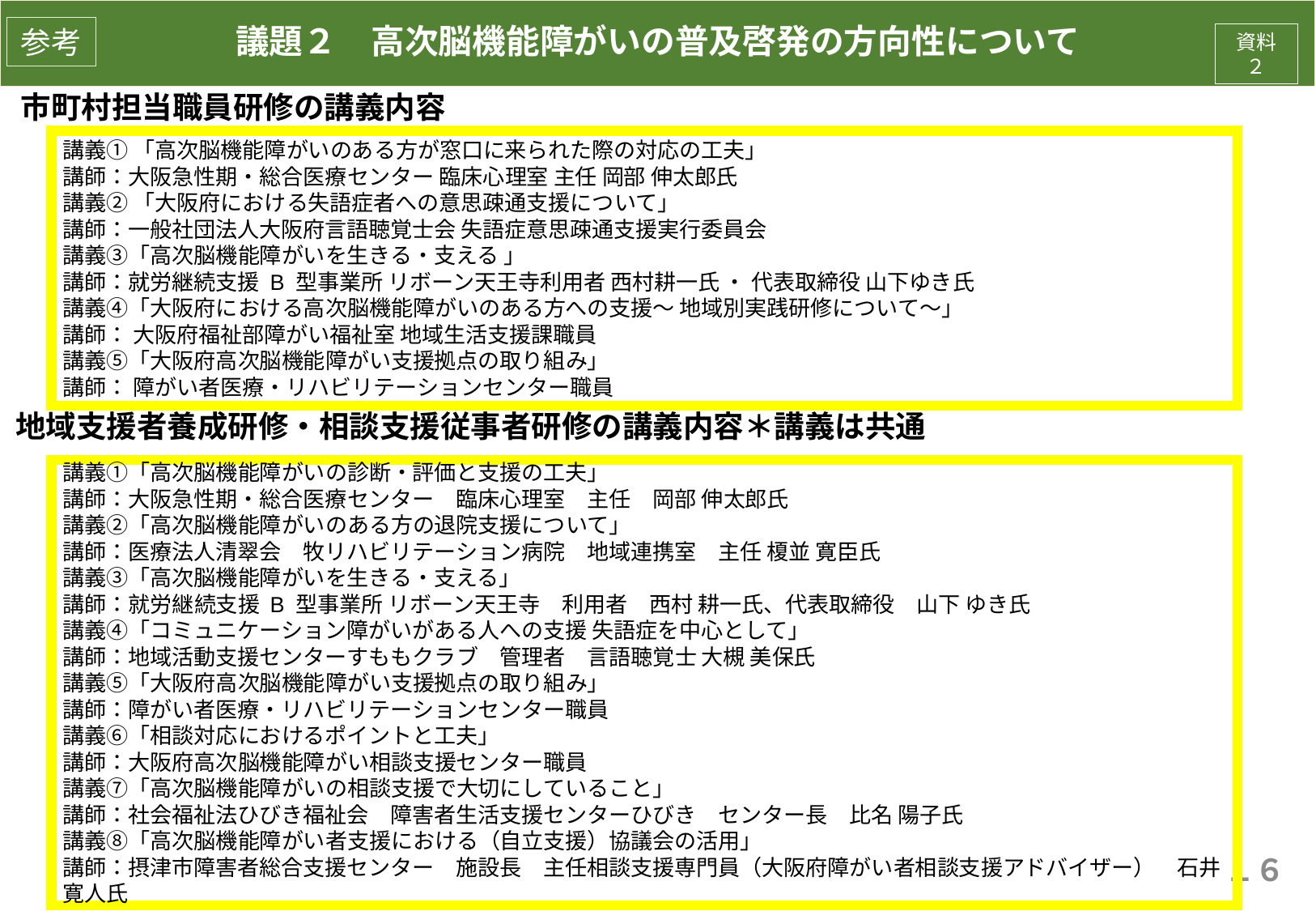

# 議題２　高次脳機能障がいの普及啓発の方向性について
参考
資料２
市町村担当職員研修の講義内容
講義① 「高次脳機能障がいのある方が窓口に来られた際の対応の工夫」
講師：大阪急性期・総合医療センター 臨床心理室 主任 岡部 伸太郎氏
講義② 「大阪府における失語症者への意思疎通支援について」
講師：一般社団法人大阪府言語聴覚士会 失語症意思疎通支援実行委員会
講義③「高次脳機能障がいを生きる・支える 」
講師：就労継続支援 B 型事業所 リボーン天王寺利用者 西村耕一氏 ・ 代表取締役 山下ゆき氏
講義④「大阪府における高次脳機能障がいのある方への支援～ 地域別実践研修について～」
講師： 大阪府福祉部障がい福祉室 地域生活支援課職員
講義⑤「大阪府高次脳機能障がい支援拠点の取り組み」
講師： 障がい者医療・リハビリテーションセンター職員
地域支援者養成研修・相談支援従事者研修の講義内容＊講義は共通
講義①「高次脳機能障がいの診断・評価と支援の工夫」
講師：大阪急性期・総合医療センター　臨床心理室　主任　岡部 伸太郎氏
講義②「高次脳機能障がいのある方の退院支援について」
講師：医療法人清翠会　牧リハビリテーション病院　地域連携室　主任 榎並 寛臣氏
講義③「高次脳機能障がいを生きる・支える」
講師：就労継続支援 B 型事業所 リボーン天王寺　利用者　西村 耕一氏、代表取締役　山下 ゆき氏
講義④「コミュニケーション障がいがある人への支援 失語症を中心として」
講師：地域活動支援センターすももクラブ　管理者　言語聴覚士 大槻 美保氏
講義⑤「大阪府高次脳機能障がい支援拠点の取り組み」
講師：障がい者医療・リハビリテーションセンター職員
講義⑥「相談対応におけるポイントと工夫」
講師：大阪府高次脳機能障がい相談支援センター職員
講義⑦「高次脳機能障がいの相談支援で大切にしていること」
講師：社会福祉法ひびき福祉会　障害者生活支援センターひびき　センター長　比名 陽子氏
講義⑧「高次脳機能障がい者支援における（自立支援）協議会の活用」
講師：摂津市障害者総合支援センター　施設長　主任相談支援専門員（大阪府障がい者相談支援アドバイザー）　石井 寛人氏
１６